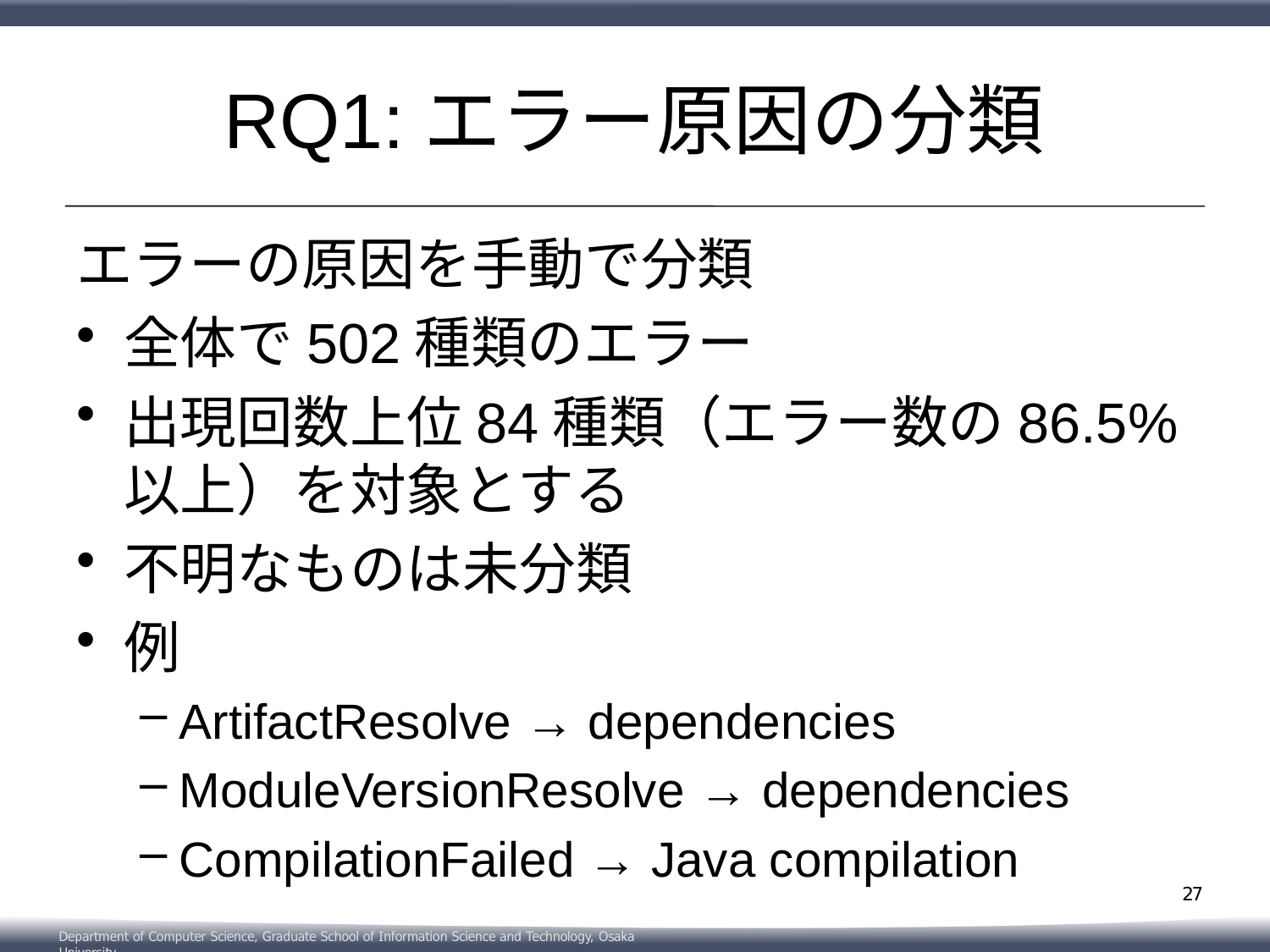

# RQ1:エラー原因の分類
エラーの原因を手動で分類
全体で502種類のエラー
出現回数上位84種類（エラー数の86.5%以上）を対象とする
不明なものは未分類
例
ArtifactResolve → dependencies
ModuleVersionResolve → dependencies
CompilationFailed → Java compilation

27